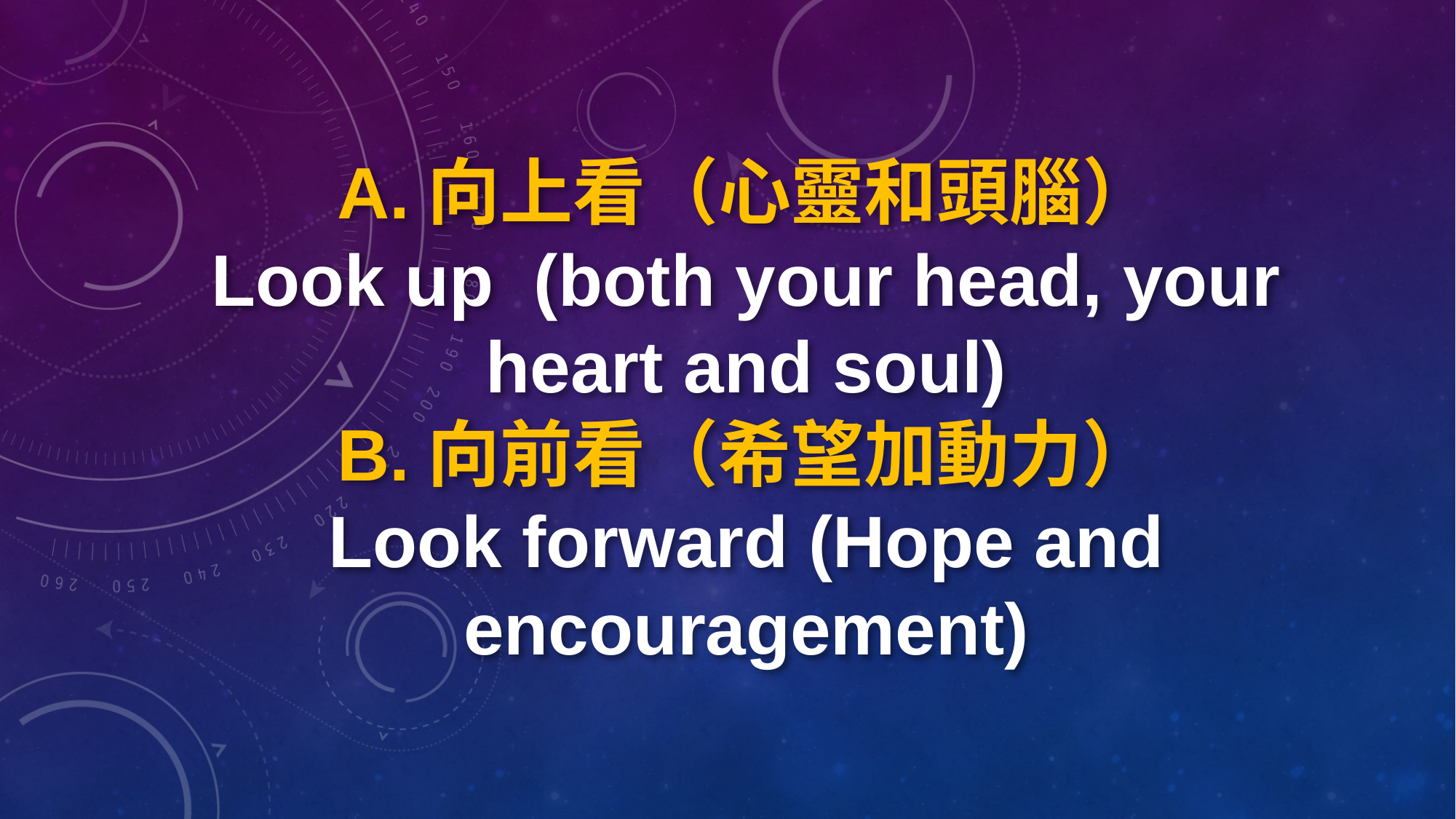

A.向上看（心靈和頭腦）
Look up  (both your head, your heart and soul)
B.向前看（希望加動力）
Look forward (Hope and encouragement)